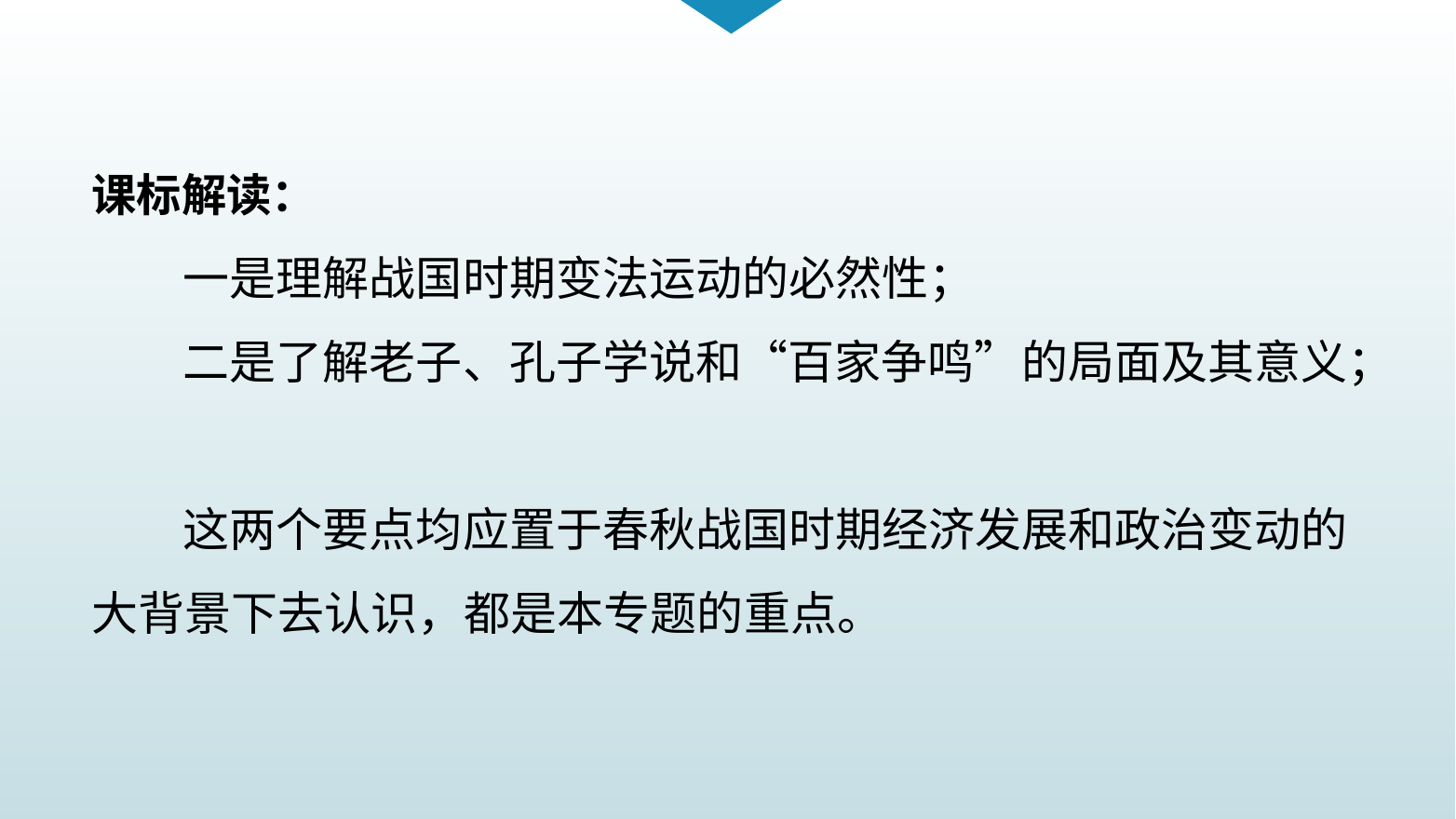

课标解读：
一是理解战国时期变法运动的必然性；
二是了解老子、孔子学说和“百家争鸣”的局面及其意义；
这两个要点均应置于春秋战国时期经济发展和政治变动的大背景下去认识，都是本专题的重点。